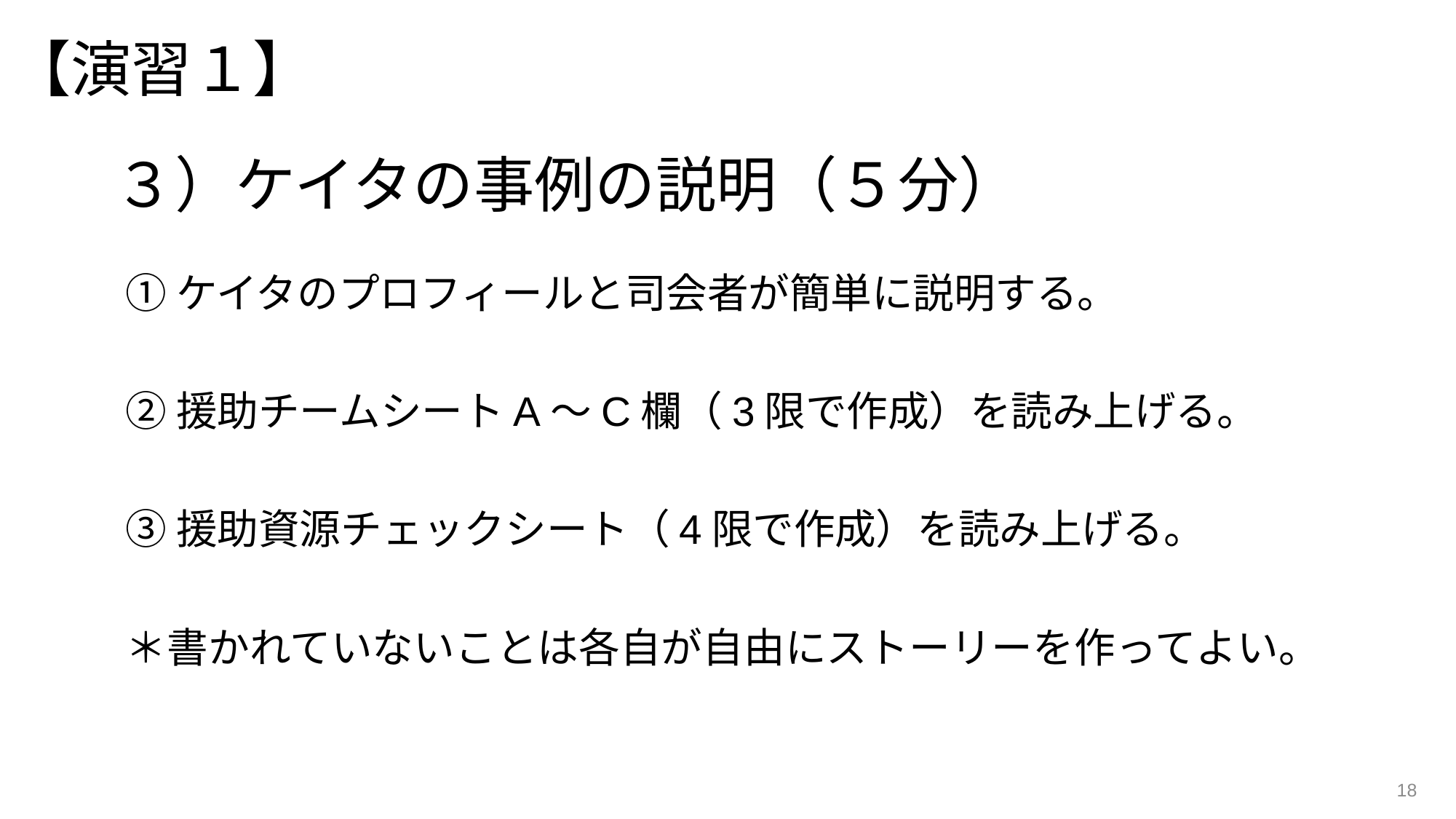

【演習１】
３）ケイタの事例の説明（５分）

①ケイタのプロフィールと司会者が簡単に説明する。

②援助チームシートA～C欄（3限で作成）を読み上げる。

③援助資源チェックシート（4限で作成）を読み上げる。

＊書かれていないことは各自が自由にストーリーを作ってよい。

18